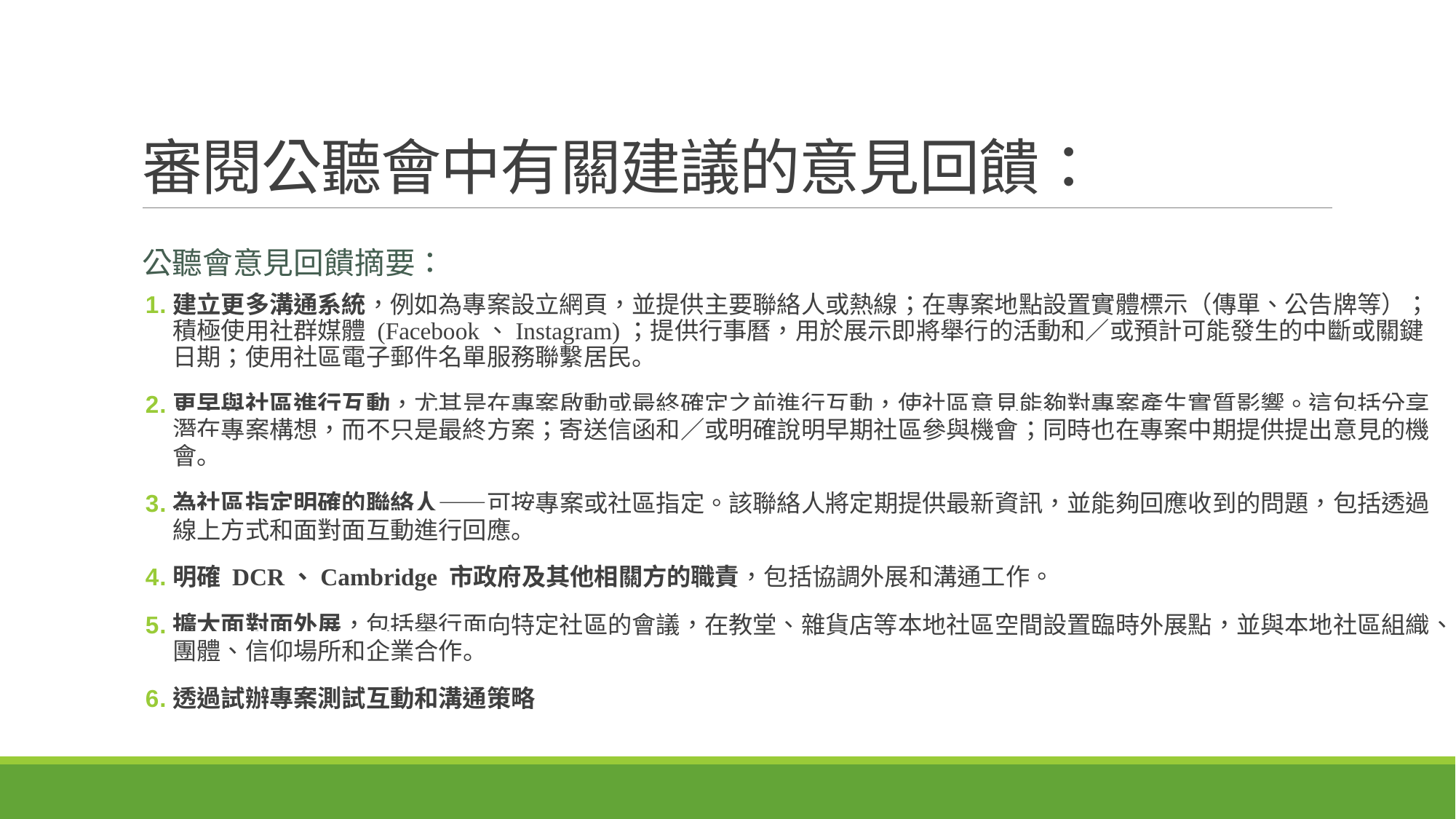

# 審閱公聽會中有關建議的意見回饋：
公聽會意見回饋摘要：
建立更多溝通系統，例如為專案設立網頁，並提供主要聯絡人或熱線；在專案地點設置實體標示（傳單、公告牌等）；積極使用社群媒體 (Facebook、Instagram)；提供行事曆，用於展示即將舉行的活動和／或預計可能發生的中斷或關鍵日期；使用社區電子郵件名單服務聯繫居民。
更早與社區進行互動，尤其是在專案啟動或最終確定之前進行互動，使社區意見能夠對專案產生實質影響。這包括分享潛在專案構想，而不只是最終方案；寄送信函和／或明確說明早期社區參與機會；同時也在專案中期提供提出意見的機會。
為社區指定明確的聯絡人——可按專案或社區指定。該聯絡人將定期提供最新資訊，並能夠回應收到的問題，包括透過線上方式和面對面互動進行回應。
明確 DCR、Cambridge 市政府及其他相關方的職責，包括協調外展和溝通工作。
擴大面對面外展，包括舉行面向特定社區的會議，在教堂、雜貨店等本地社區空間設置臨時外展點，並與本地社區組織、團體、信仰場所和企業合作。
透過試辦專案測試互動和溝通策略